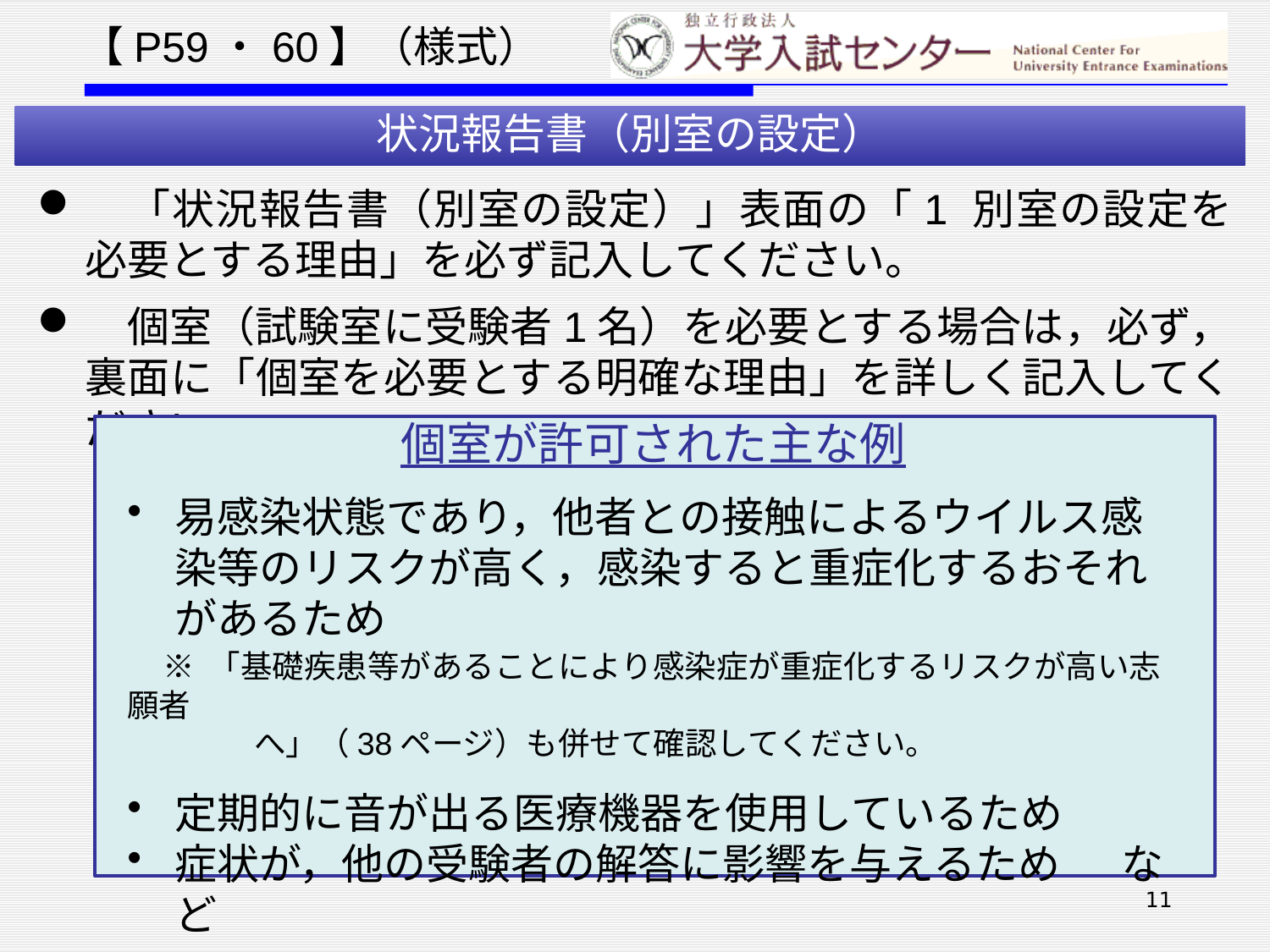

【P59・60】（様式）
状況報告書（別室の設定）
　「状況報告書（別室の設定）」表面の「1 別室の設定を必要とする理由」を必ず記入してください。
　個室（試験室に受験者1名）を必要とする場合は，必ず，裏面に「個室を必要とする明確な理由」を詳しく記入してください。
個室が許可された主な例

易感染状態であり，他者との接触によるウイルス感染等のリスクが高く，感染すると重症化するおそれがあるため
　※  「基礎疾患等があることにより感染症が重症化するリスクが高い志願者
　　　　へ」（38ページ）も併せて確認してください。
定期的に音が出る医療機器を使用しているため
症状が，他の受験者の解答に影響を与えるため　  など
   ※　単に「他者と同室だと緊張するため」の理由だけでは許可されません。
11